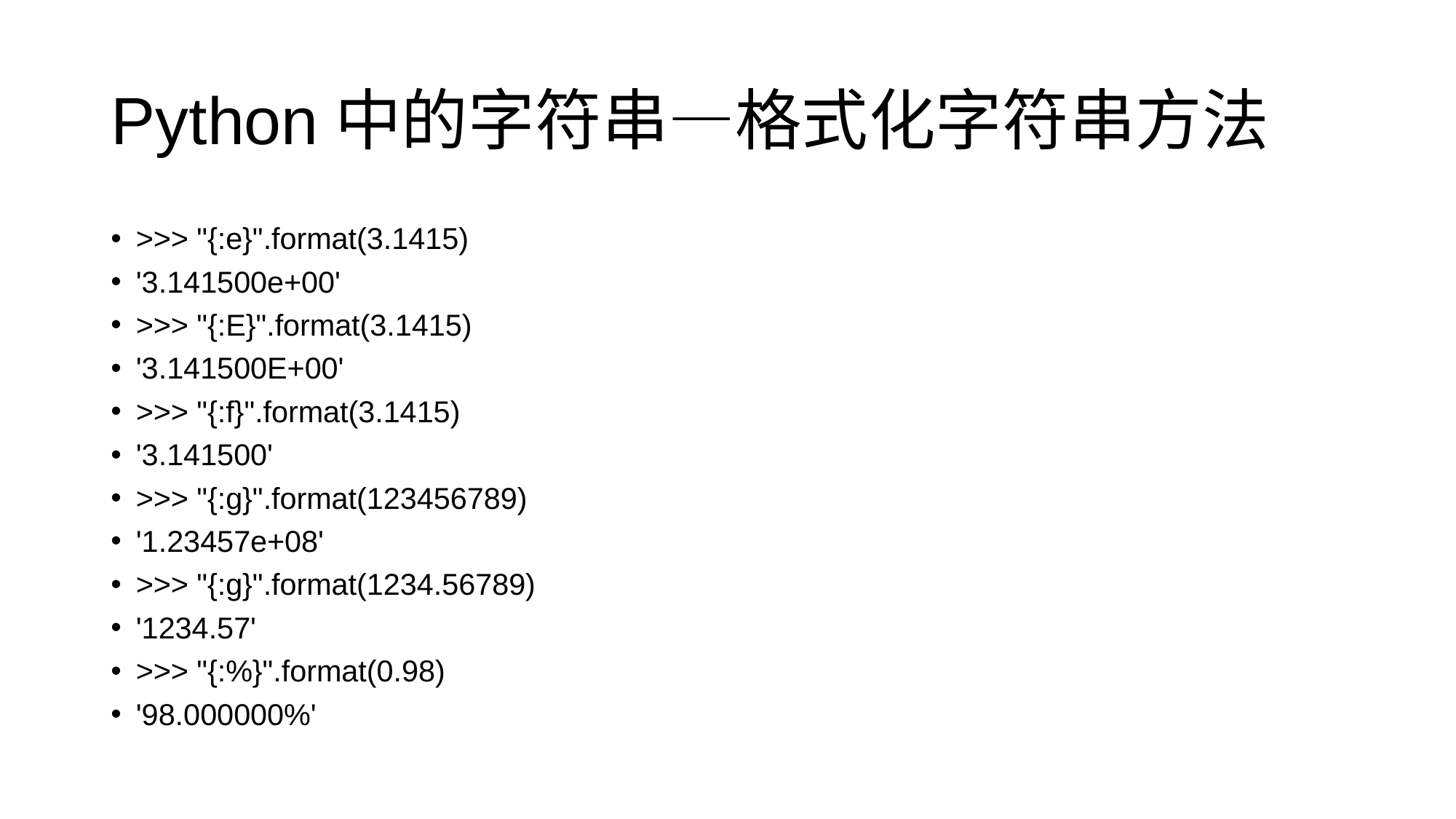

# Python中的字符串—格式化字符串方法
>>> "{:e}".format(3.1415)
'3.141500e+00'
>>> "{:E}".format(3.1415)
'3.141500E+00'
>>> "{:f}".format(3.1415)
'3.141500'
>>> "{:g}".format(123456789)
'1.23457e+08'
>>> "{:g}".format(1234.56789)
'1234.57'
>>> "{:%}".format(0.98)
'98.000000%'